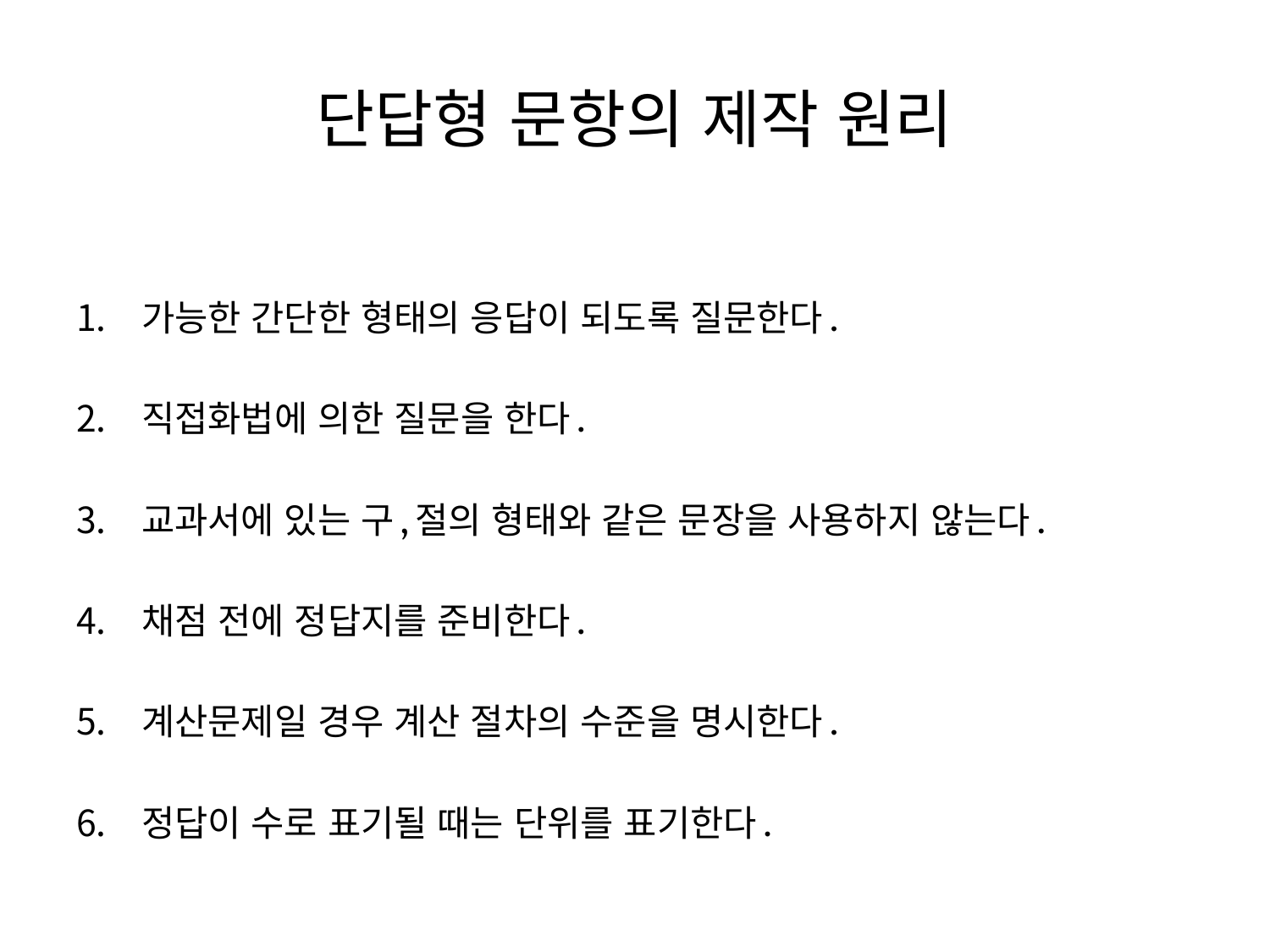

# 단답형 문항의 제작 원리

가능한 간단한 형태의 응답이 되도록 질문한다.

직접화법에 의한 질문을 한다.

교과서에 있는 구,절의 형태와 같은 문장을 사용하지 않는다.

채점 전에 정답지를 준비한다.

계산문제일 경우 계산 절차의 수준을 명시한다.

정답이 수로 표기될 때는 단위를 표기한다.